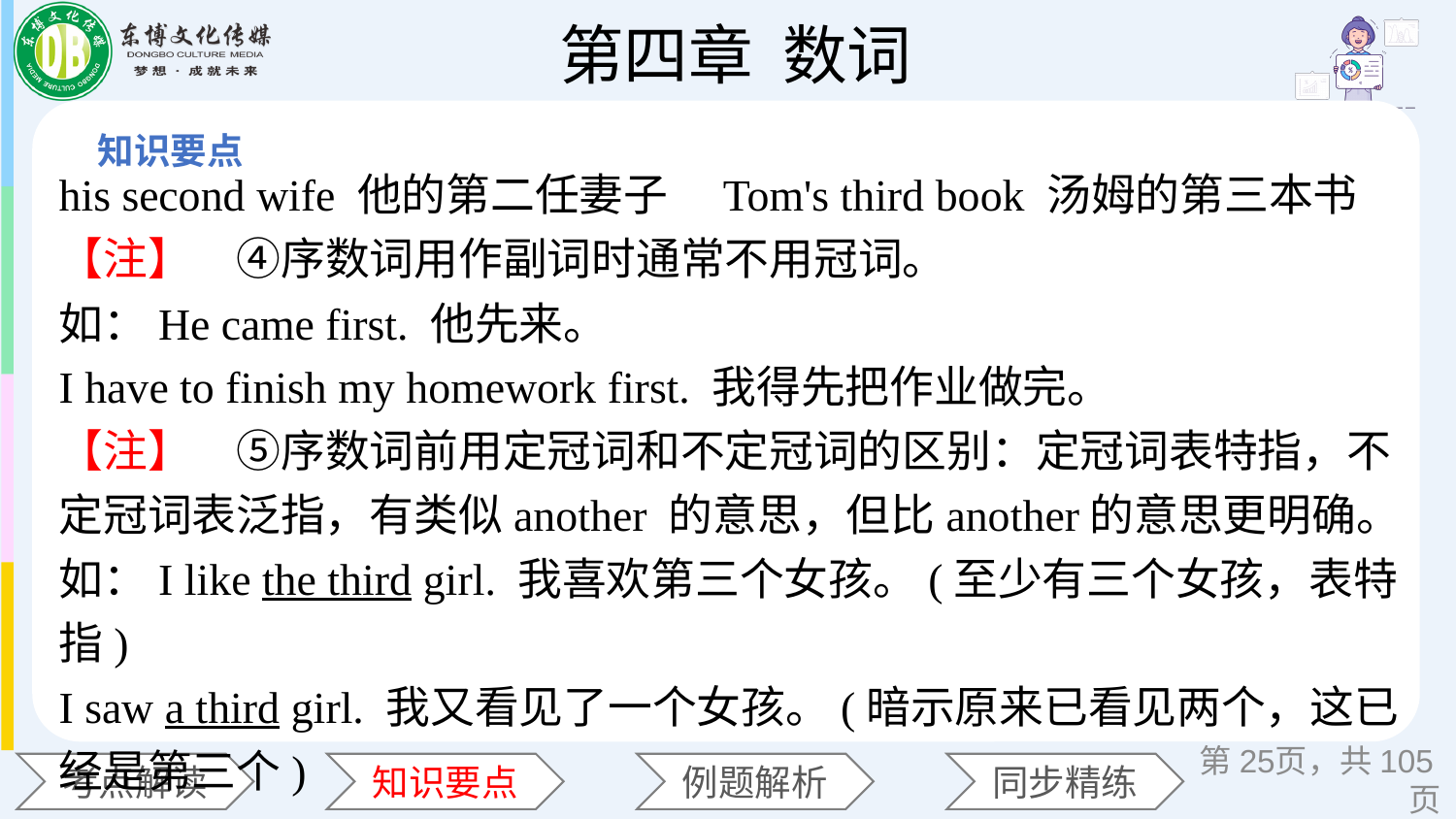

his second wife 他的第二任妻子　Tom's third book 汤姆的第三本书【注】　④序数词用作副词时通常不用冠词。
如：He came first. 他先来。
I have to finish my homework first. 我得先把作业做完。
【注】　⑤序数词前用定冠词和不定冠词的区别：定冠词表特指，不定冠词表泛指，有类似another 的意思，但比another的意思更明确。
如：I like the third girl. 我喜欢第三个女孩。(至少有三个女孩，表特指)
I saw a third girl. 我又看见了一个女孩。(暗示原来已看见两个，这已经是第三个)
第25页，共105页